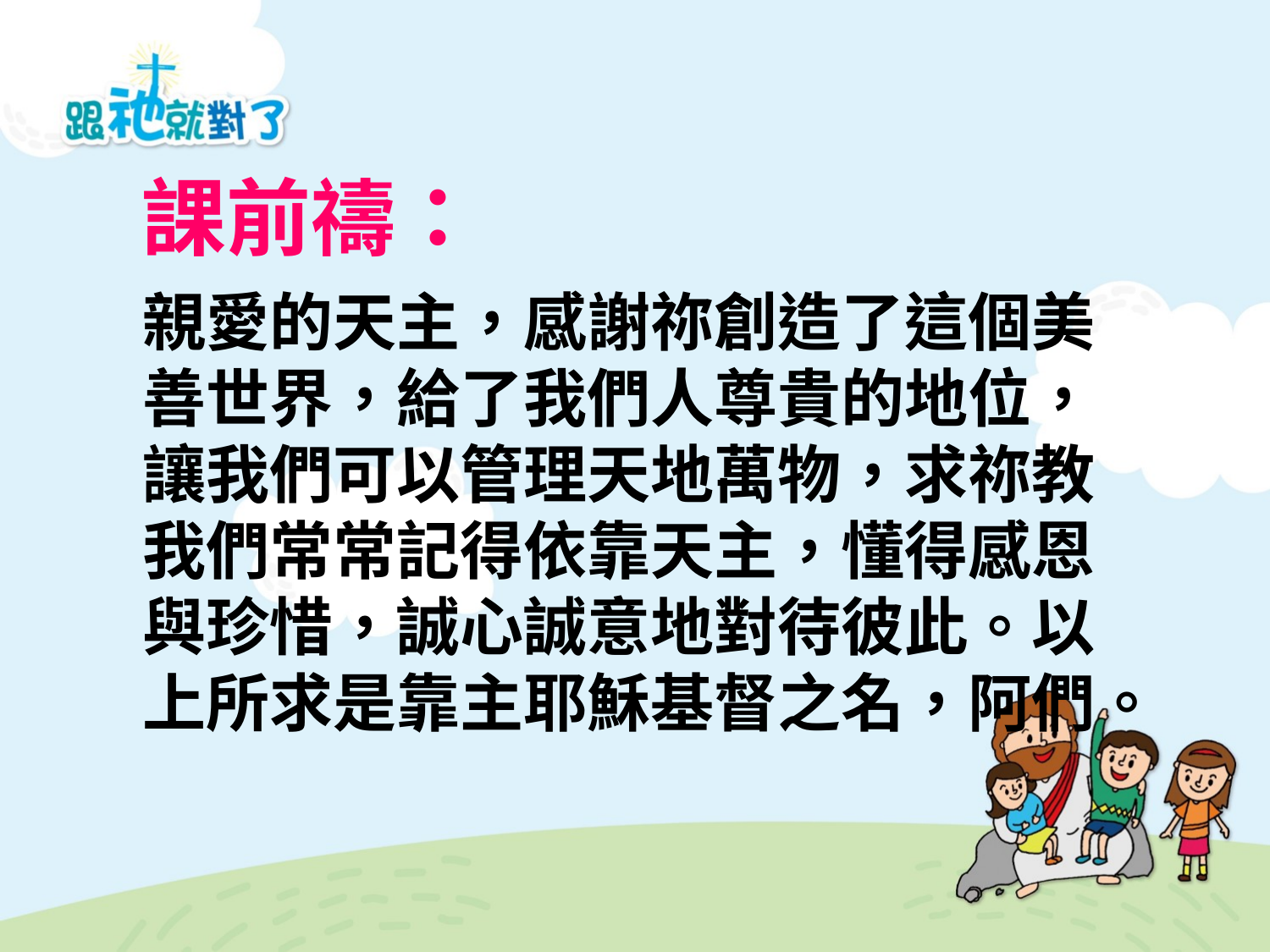

課前禱：
親愛的天主，感謝祢創造了這個美善世界，給了我們人尊貴的地位，讓我們可以管理天地萬物，求祢教我們常常記得依靠天主，懂得感恩與珍惜，誠心誠意地對待彼此。以上所求是靠主耶穌基督之名，阿們。